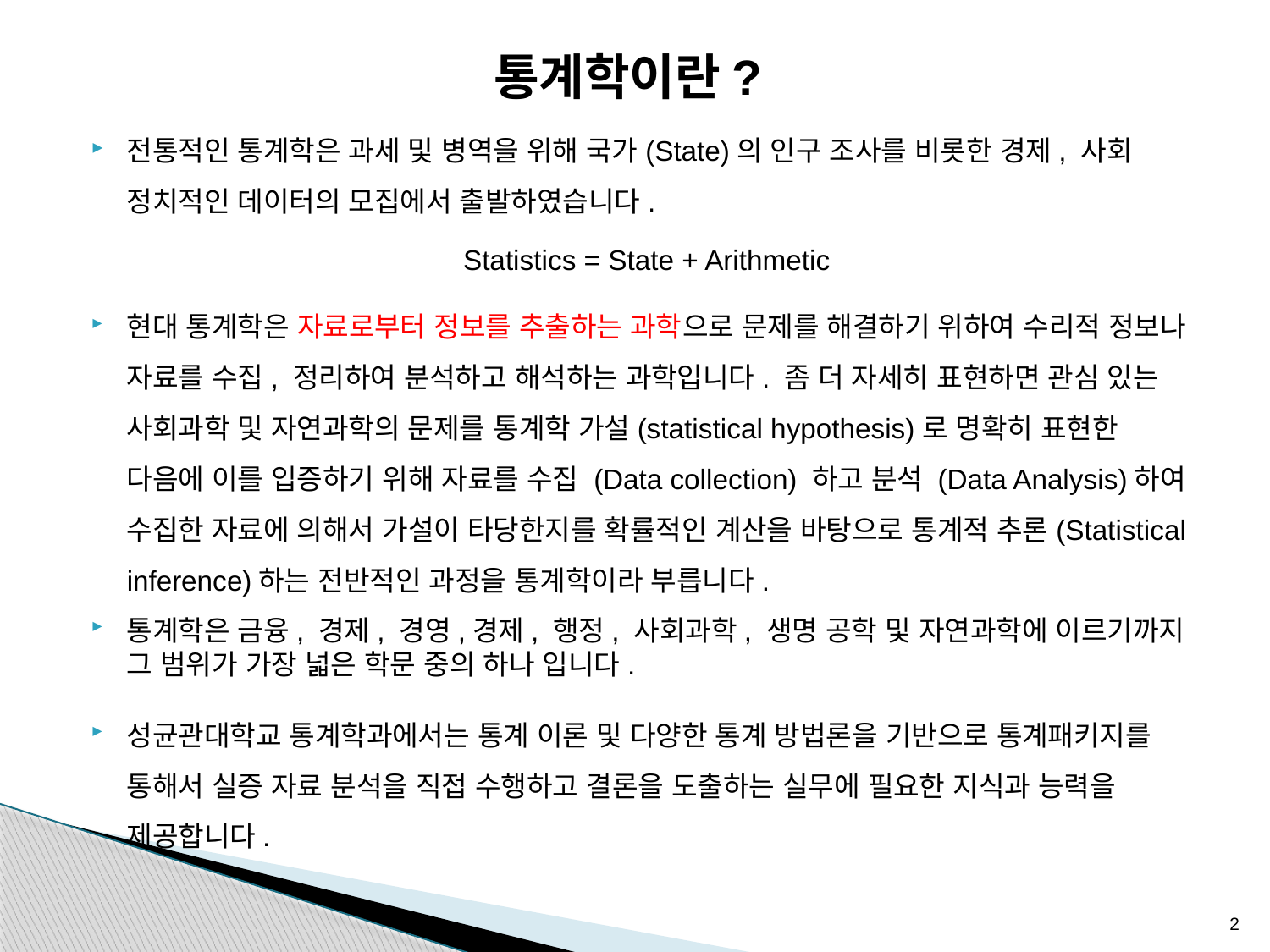

# 통계학이란?
전통적인 통계학은 과세 및 병역을 위해 국가(State)의 인구 조사를 비롯한 경제, 사회 정치적인 데이터의 모집에서 출발하였습니다.

Statistics = State + Arithmetic

현대 통계학은 자료로부터 정보를 추출하는 과학으로 문제를 해결하기 위하여 수리적 정보나 자료를 수집, 정리하여 분석하고 해석하는 과학입니다. 좀 더 자세히 표현하면 관심 있는 사회과학 및 자연과학의 문제를 통계학 가설(statistical hypothesis)로 명확히 표현한 다음에 이를 입증하기 위해 자료를 수집 (Data collection) 하고 분석 (Data Analysis)하여 수집한 자료에 의해서 가설이 타당한지를 확률적인 계산을 바탕으로 통계적 추론(Statistical inference)하는 전반적인 과정을 통계학이라 부릅니다.

통계학은 금융, 경제, 경영,경제, 행정, 사회과학, 생명 공학 및 자연과학에 이르기까지 그 범위가 가장 넓은 학문 중의 하나 입니다.

성균관대학교 통계학과에서는 통계 이론 및 다양한 통계 방법론을 기반으로 통계패키지를 통해서 실증 자료 분석을 직접 수행하고 결론을 도출하는 실무에 필요한 지식과 능력을 제공합니다.
2